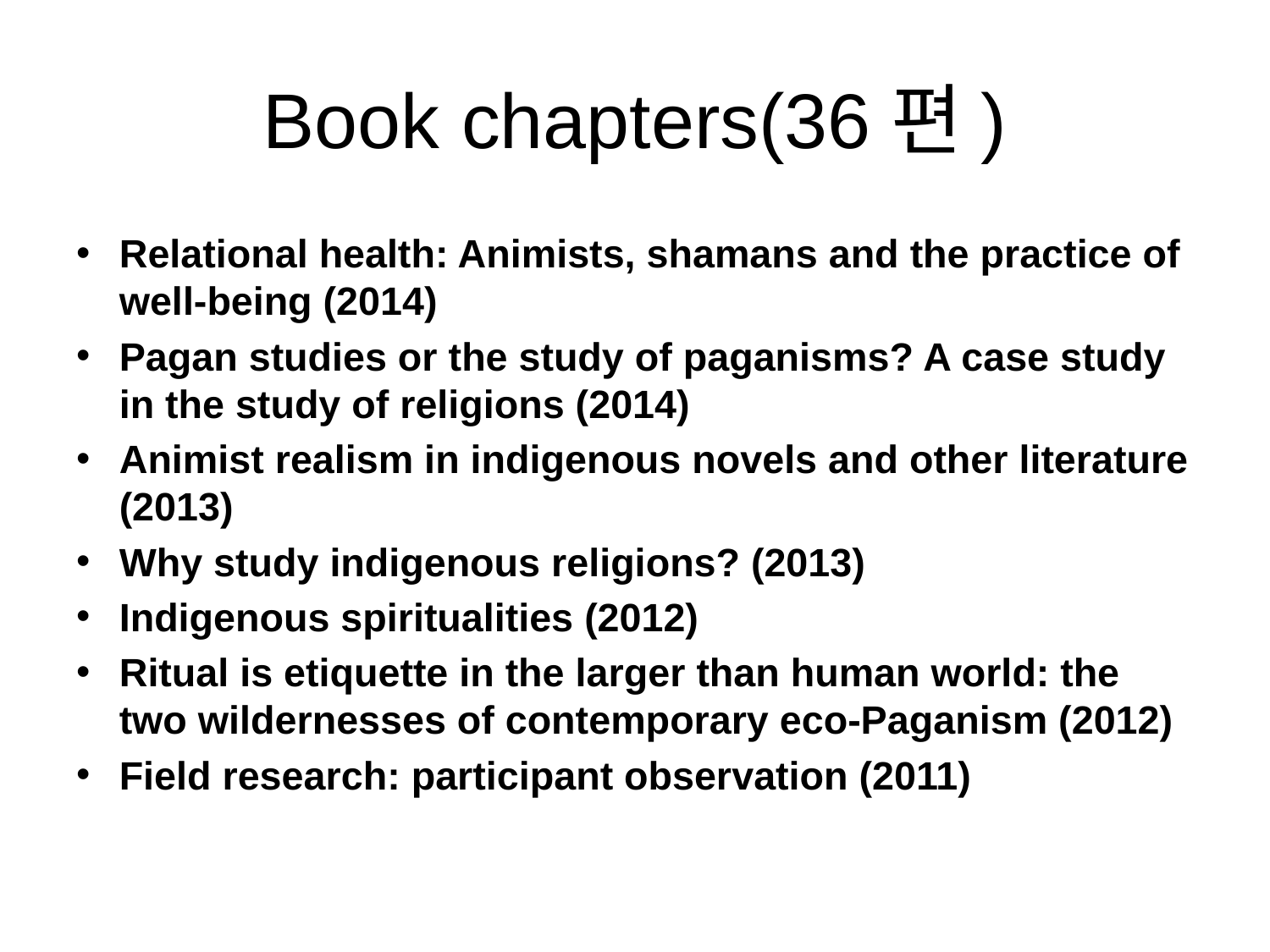

# Book chapters(36편)
Relational health: Animists, shamans and the practice of well-being (2014)
Pagan studies or the study of paganisms? A case study in the study of religions (2014)
Animist realism in indigenous novels and other literature (2013)
Why study indigenous religions? (2013)
Indigenous spiritualities (2012)
Ritual is etiquette in the larger than human world: the two wildernesses of contemporary eco-Paganism (2012)
Field research: participant observation (2011)